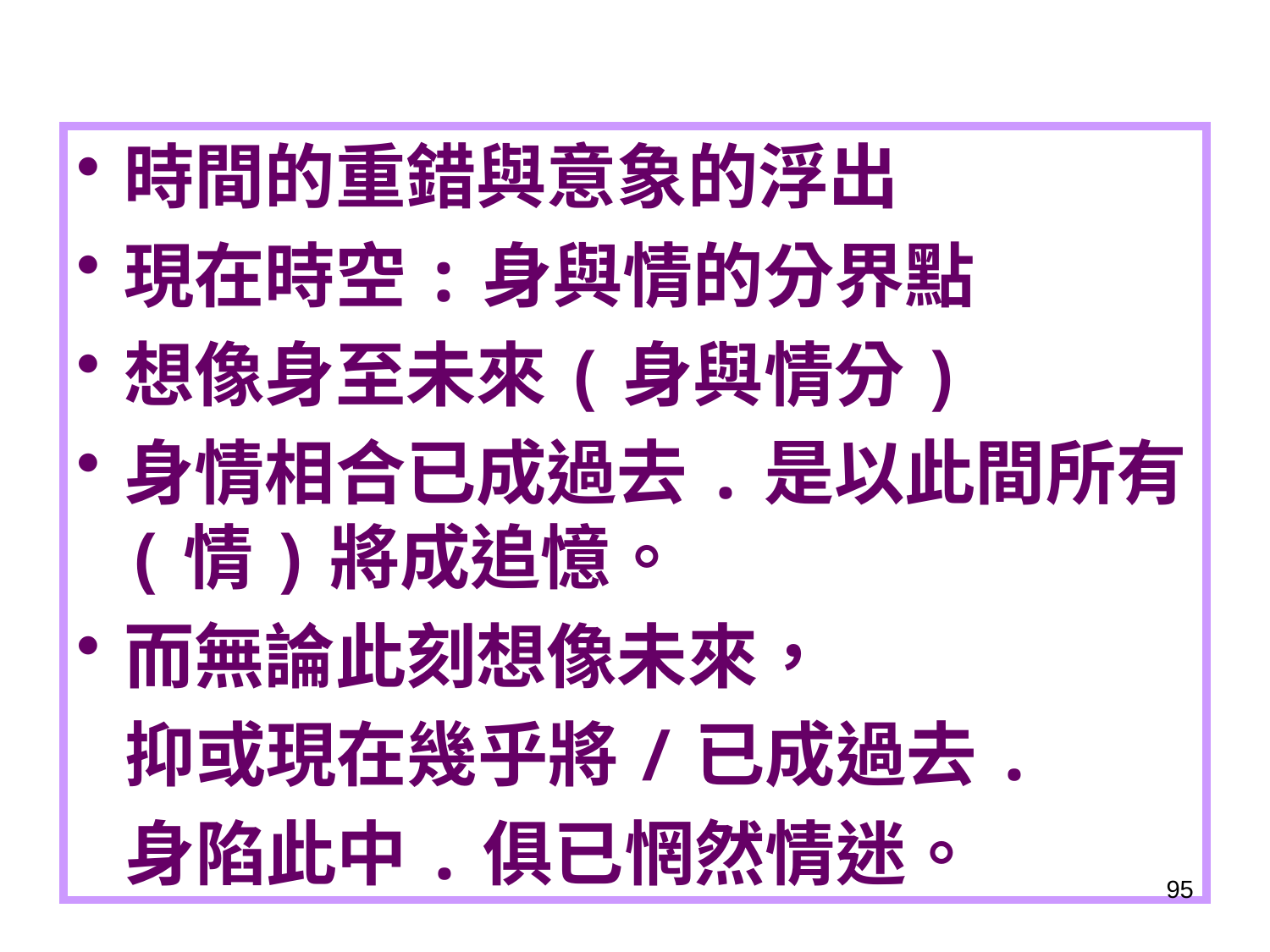

時間的重錯與意象的浮出
現在時空:身與情的分界點
想像身至未來(身與情分)
身情相合已成過去.是以此間所有(情)將成追憶。
而無論此刻想像未來，
  抑或現在幾乎將/已成過去.
  身陷此中.俱已惘然情迷。
95